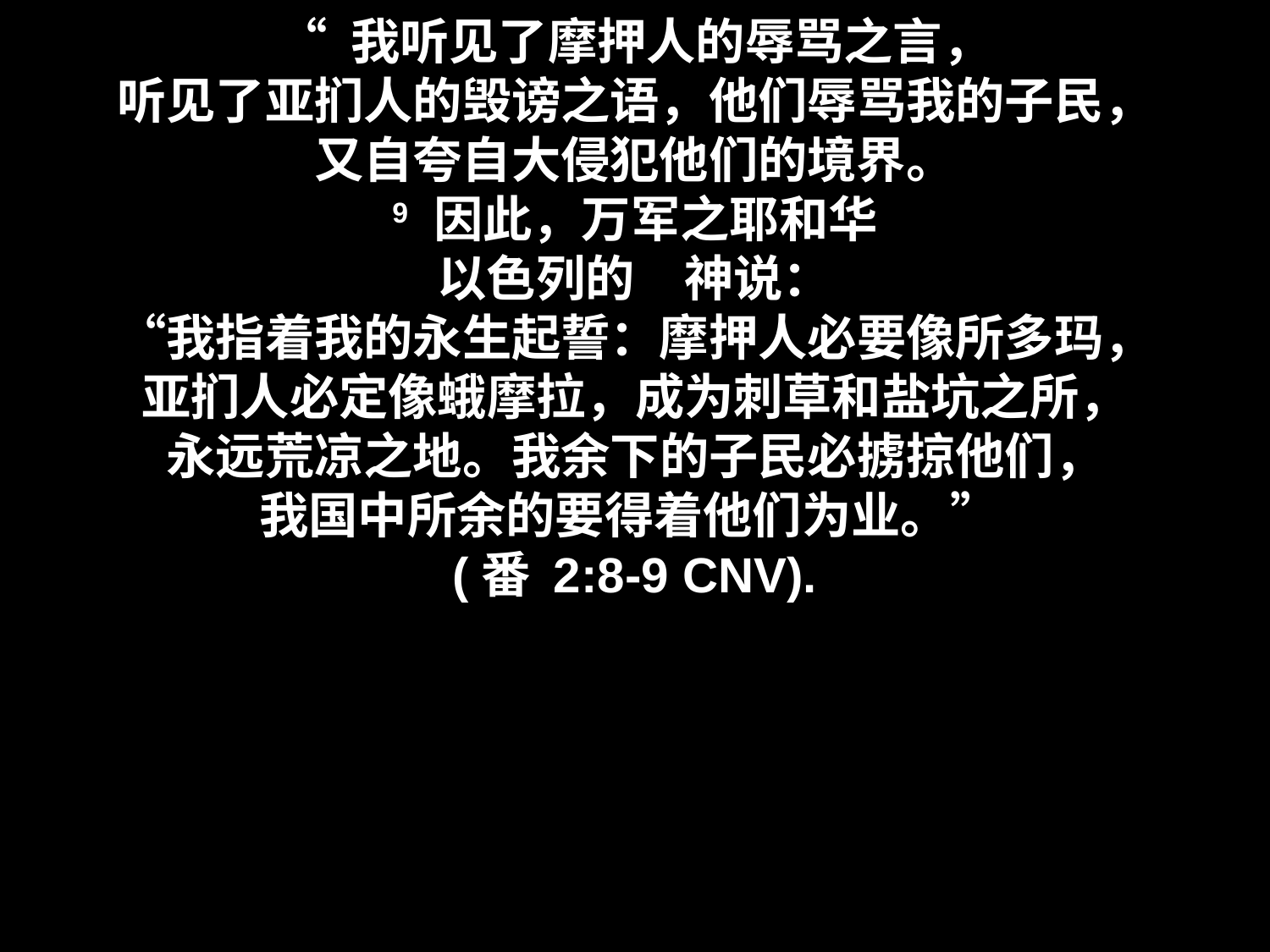

# “ 我听见了摩押人的辱骂之言， 听见了亚扪人的毁谤之语，他们辱骂我的子民， 又自夸自大侵犯他们的境界。 9 因此，万军之耶和华 以色列的　神说： “我指着我的永生起誓：摩押人必要像所多玛， 亚扪人必定像蛾摩拉，成为刺草和盐坑之所， 永远荒凉之地。我余下的子民必掳掠他们， 我国中所余的要得着他们为业。” (番 2:8-9 CNV).